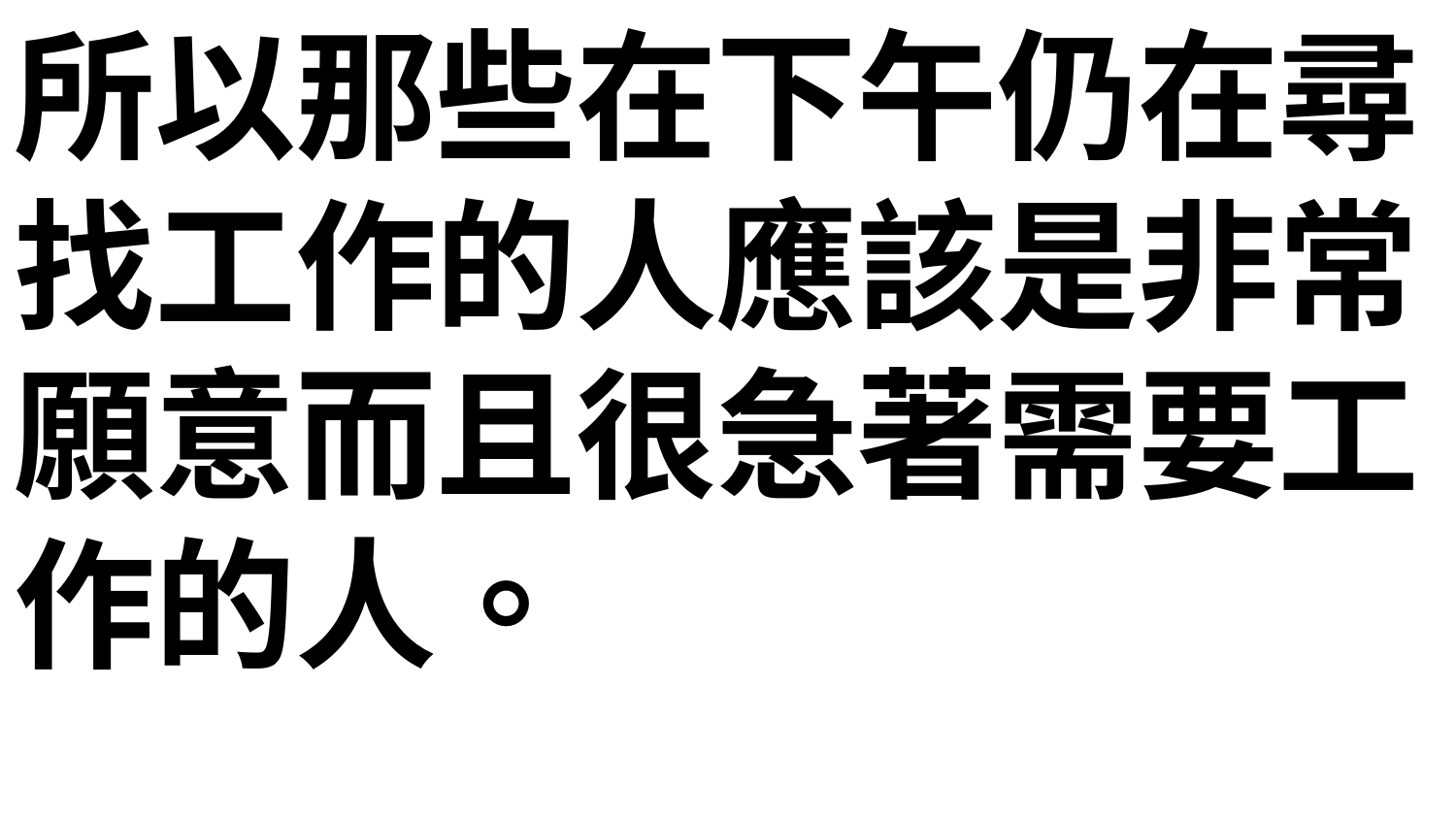

所以那些在下午仍在尋找工作的人應該是非常願意而且很急著需要工作的人。